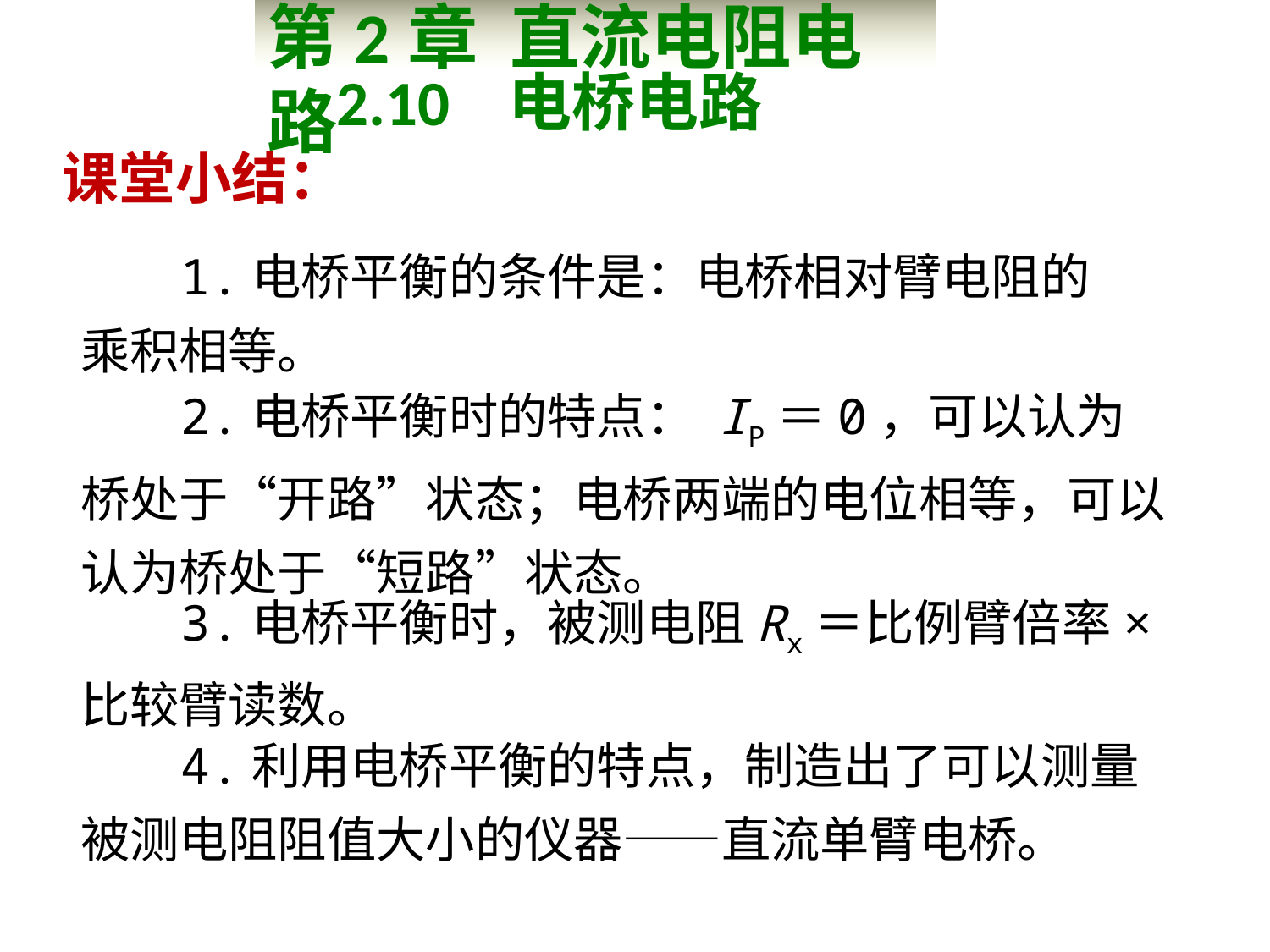

第2章  直流电阻电路
2.10   电桥电路
课堂小结：
1.电桥平衡的条件是：电桥相对臂电阻的乘积相等。
2.电桥平衡时的特点： IP＝0，可以认为桥处于“开路”状态；电桥两端的电位相等，可以认为桥处于“短路”状态。
3.电桥平衡时，被测电阻Rx＝比例臂倍率×比较臂读数。
4.利用电桥平衡的特点，制造出了可以测量被测电阻阻值大小的仪器——直流单臂电桥。